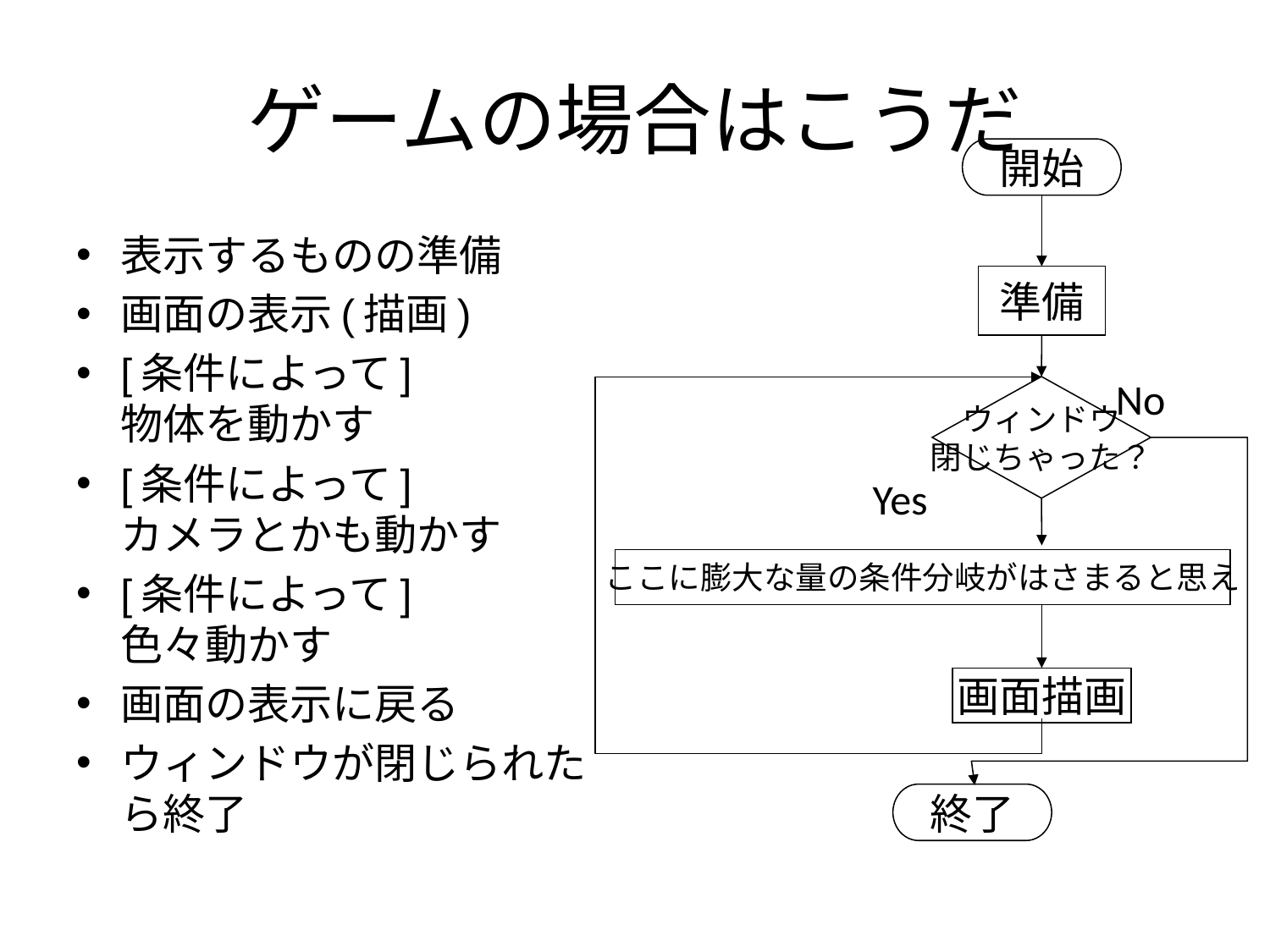

# ゲームの場合はこうだ
開始
表示するものの準備
画面の表示(描画)
[条件によって]
物体を動かす
[条件によって]
カメラとかも動かす
[条件によって]
色々動かす
画面の表示に戻る
ウィンドウが閉じられたら終了
準備
No
ウィンドウ
閉じちゃった？

Yes
ここに膨大な量の条件分岐がはさまると思え
画面描画
終了